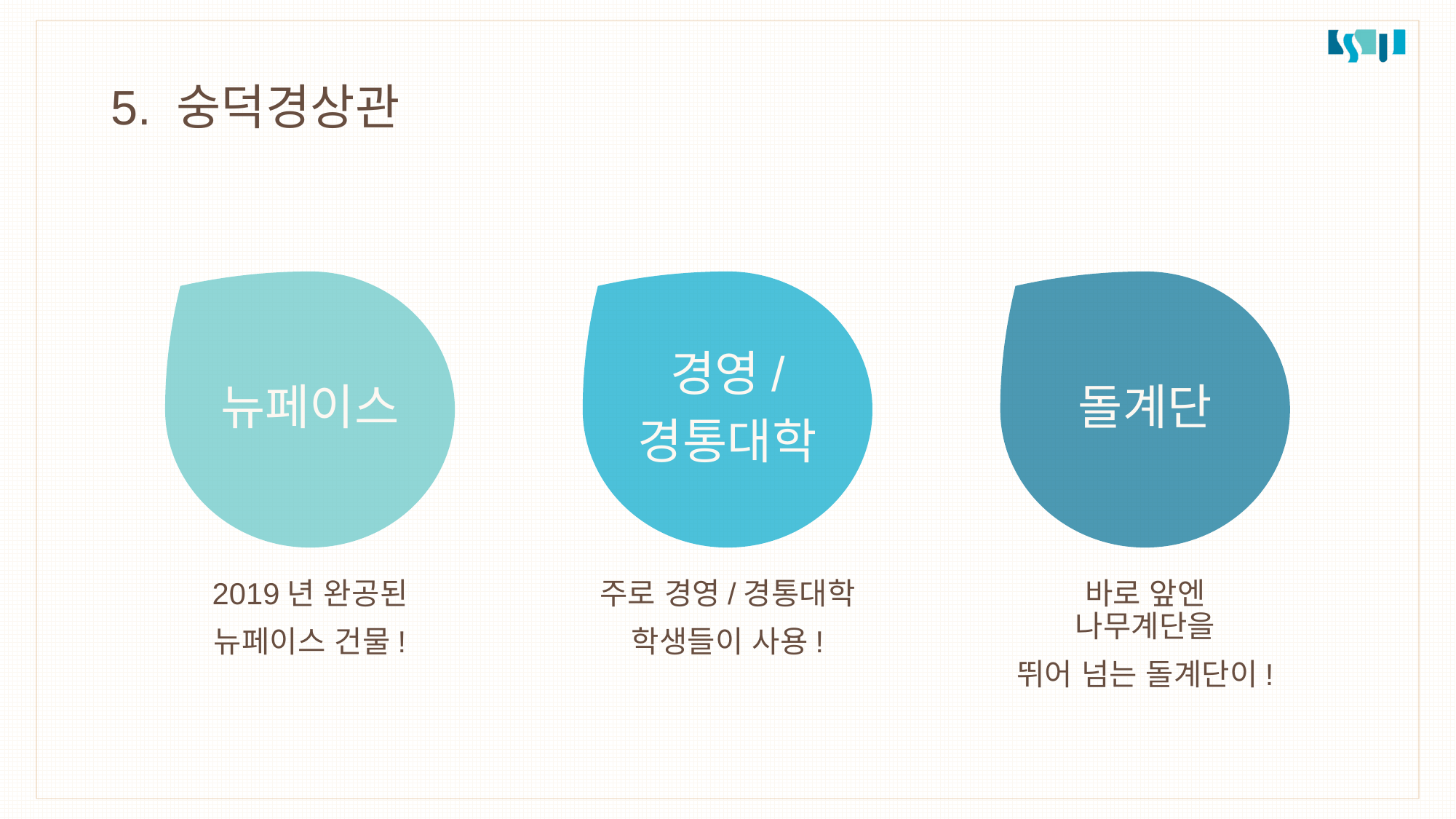

# 5. 숭덕경상관
뉴페이스
경영/
경통대학
돌계단
2019년 완공된
뉴페이스 건물!
주로 경영/경통대학
학생들이 사용!
바로 앞엔 나무계단을
뛰어 넘는 돌계단이!